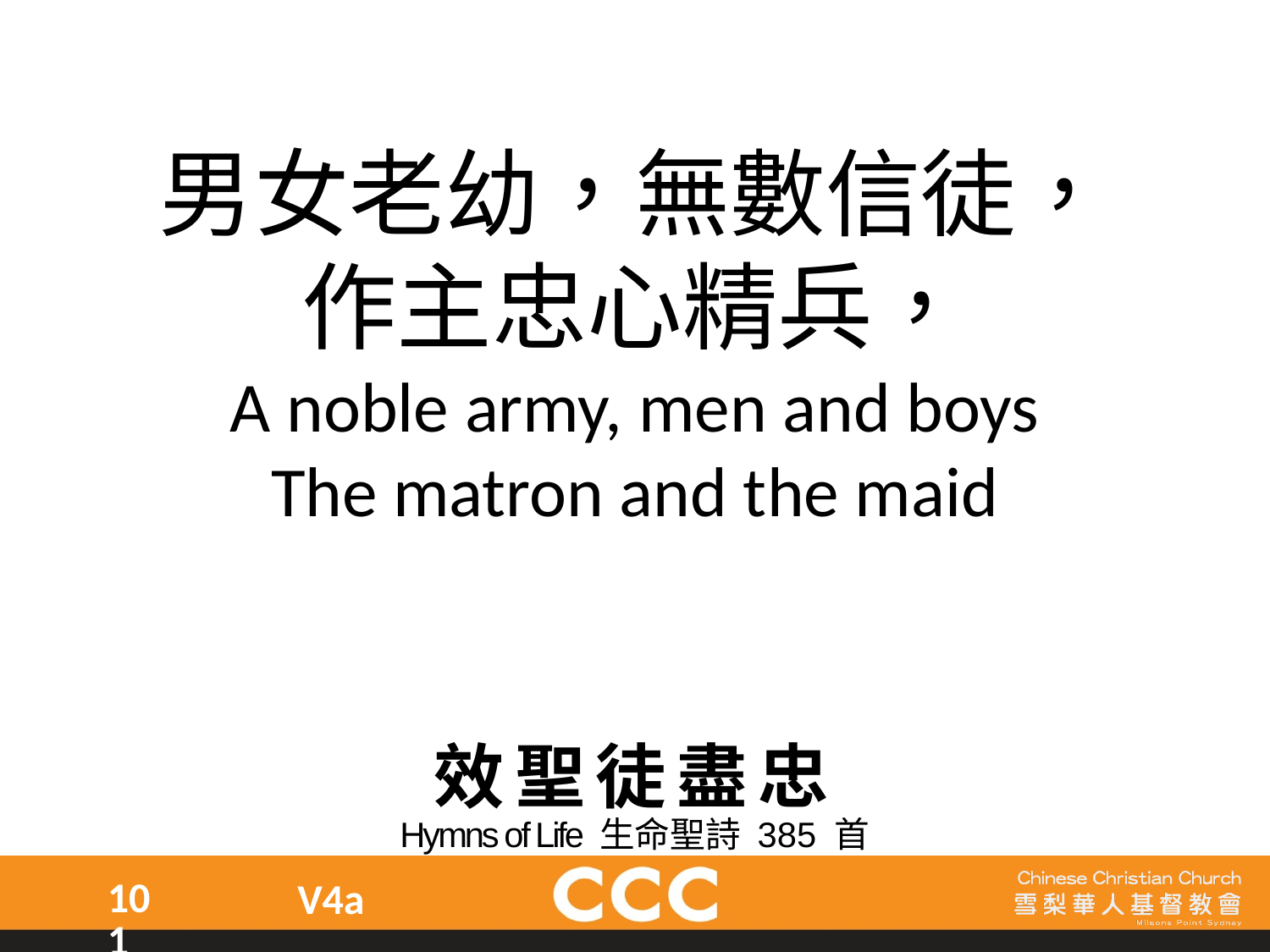

男女老幼，無數信徒，
作主忠心精兵，
A noble army, men and boys
The matron and the maid
效聖徒盡忠
Hymns of Life 生命聖詩 385 首
101
V4a